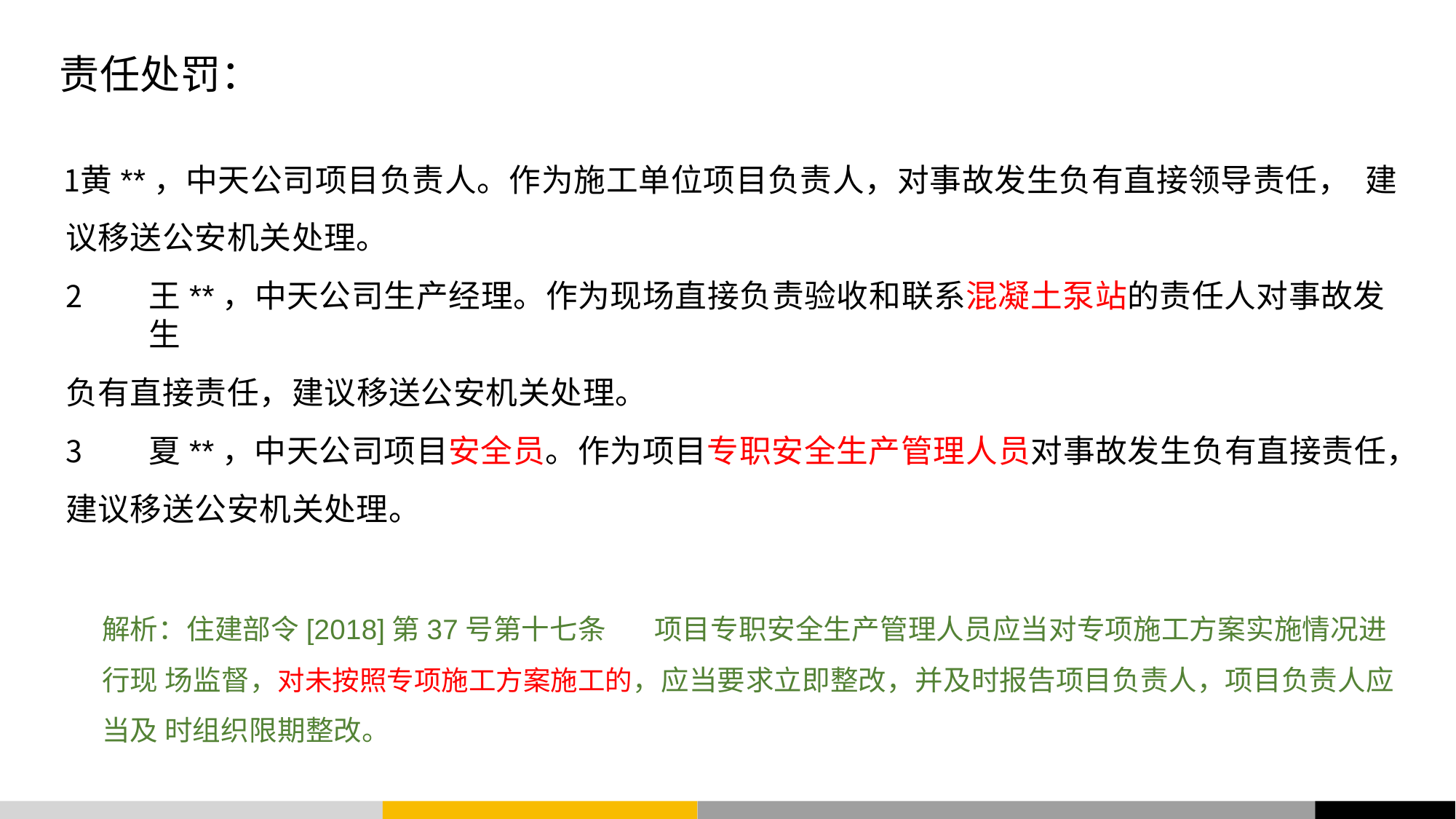

# 责任处罚：
黄**，中天公司项目负责人。作为施工单位项目负责人，对事故发生负有直接领导责任，  建议移送公安机关处理。
王**，中天公司生产经理。作为现场直接负责验收和联系混凝土泵站的责任人对事故发生
负有直接责任，建议移送公安机关处理。
夏**，中天公司项目安全员。作为项目专职安全生产管理人员对事故发生负有直接责任，
建议移送公安机关处理。

解析：住建部令[2018]第37号第十七条	项目专职安全生产管理人员应当对专项施工方案实施情况进行现 场监督，对未按照专项施工方案施工的，应当要求立即整改，并及时报告项目负责人，项目负责人应当及 时组织限期整改。